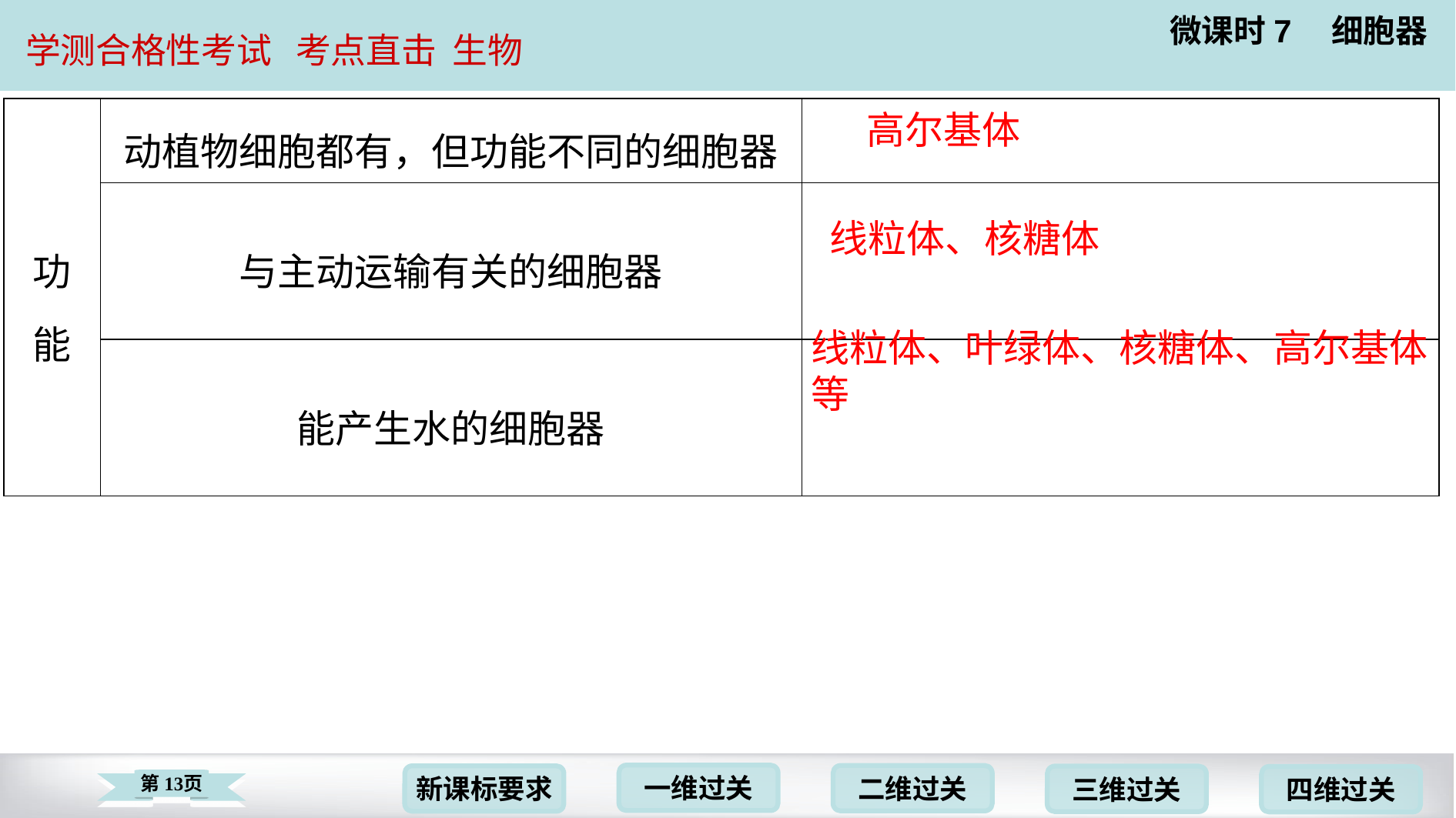

| 功 能 | 动植物细胞都有，但功能不同的细胞器 | 线粒体、叶绿体 |
| --- | --- | --- |
|  | 与主动运输有关的细胞器 | 核糖体、线粒体、高尔基体、中 心体 |
|  | 能产生水的细胞器 | 核糖体、内质网、高尔基体、线 粒体 |
高尔基体
线粒体、核糖体
线粒体、叶绿体、核糖体、高尔基体等